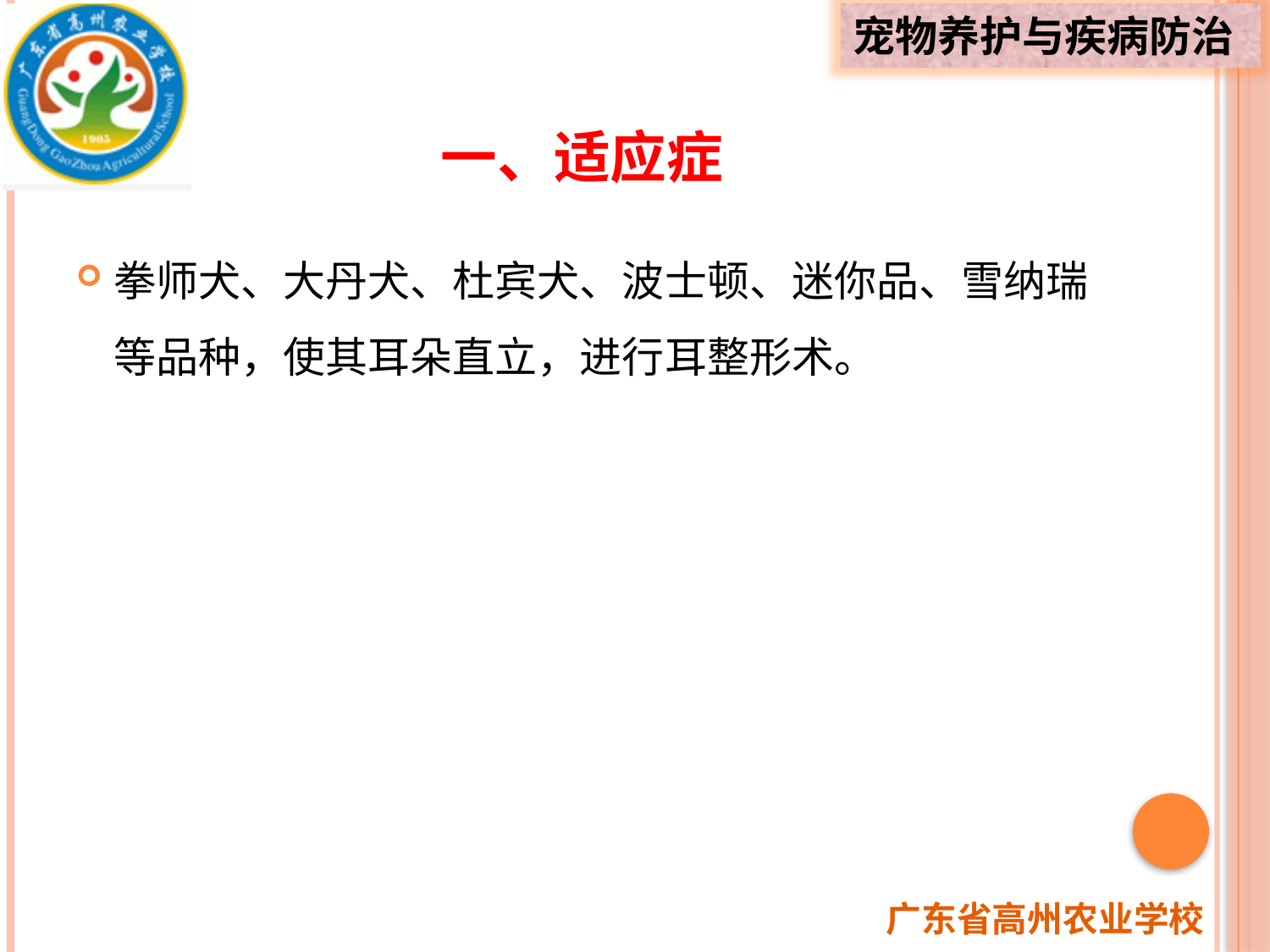

# 一、适应症
拳师犬、大丹犬、杜宾犬、波士顿、迷你品、雪纳瑞等品种，使其耳朵直立，进行耳整形术。